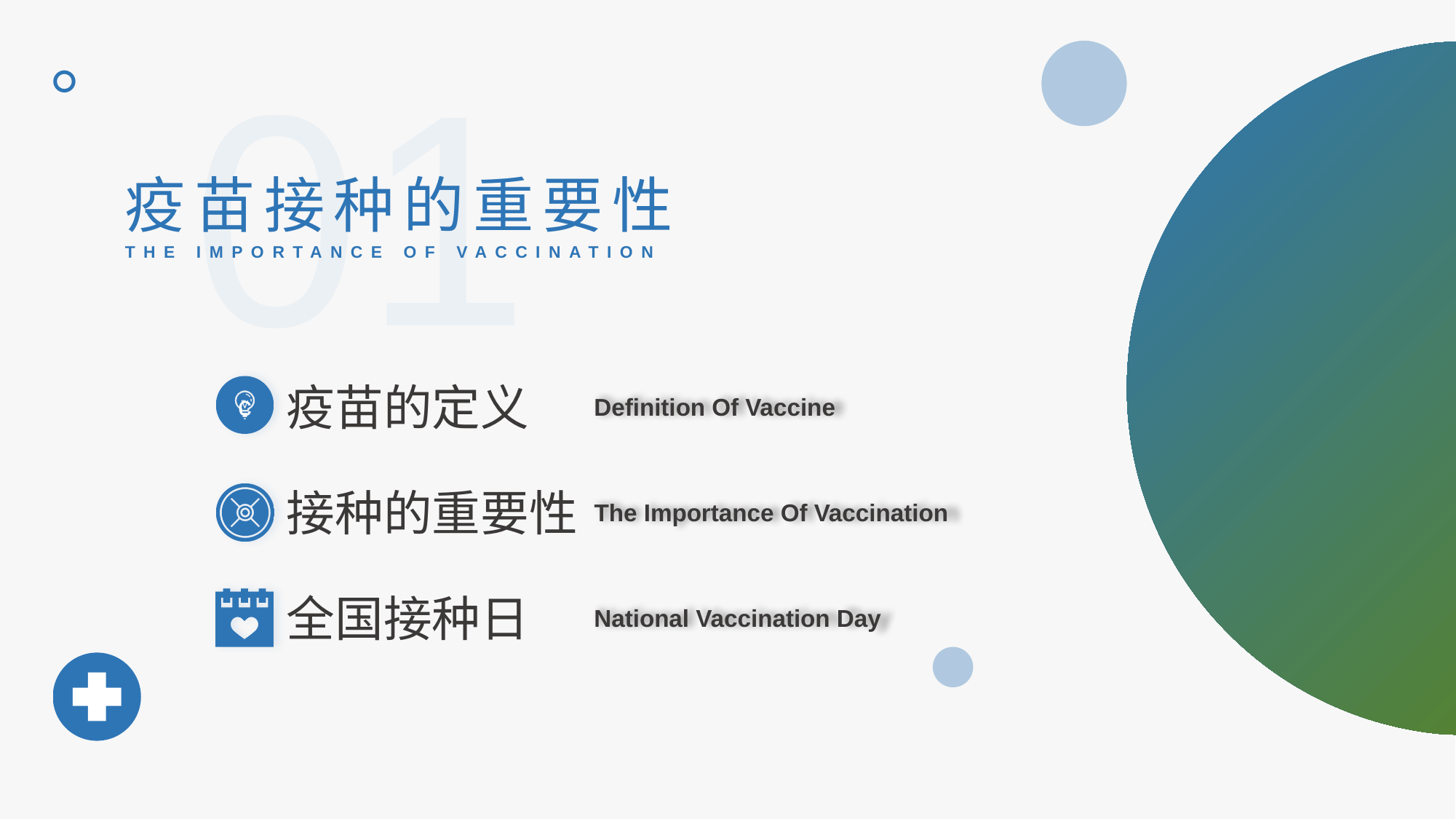

。
01

疫苗接种的重要性
THE IMPORTANCE OF VACCINATION
疫苗的定义
c
Definition Of Vaccine
接种的重要性

The Importance Of Vaccination
全国接种日

National Vaccination Day